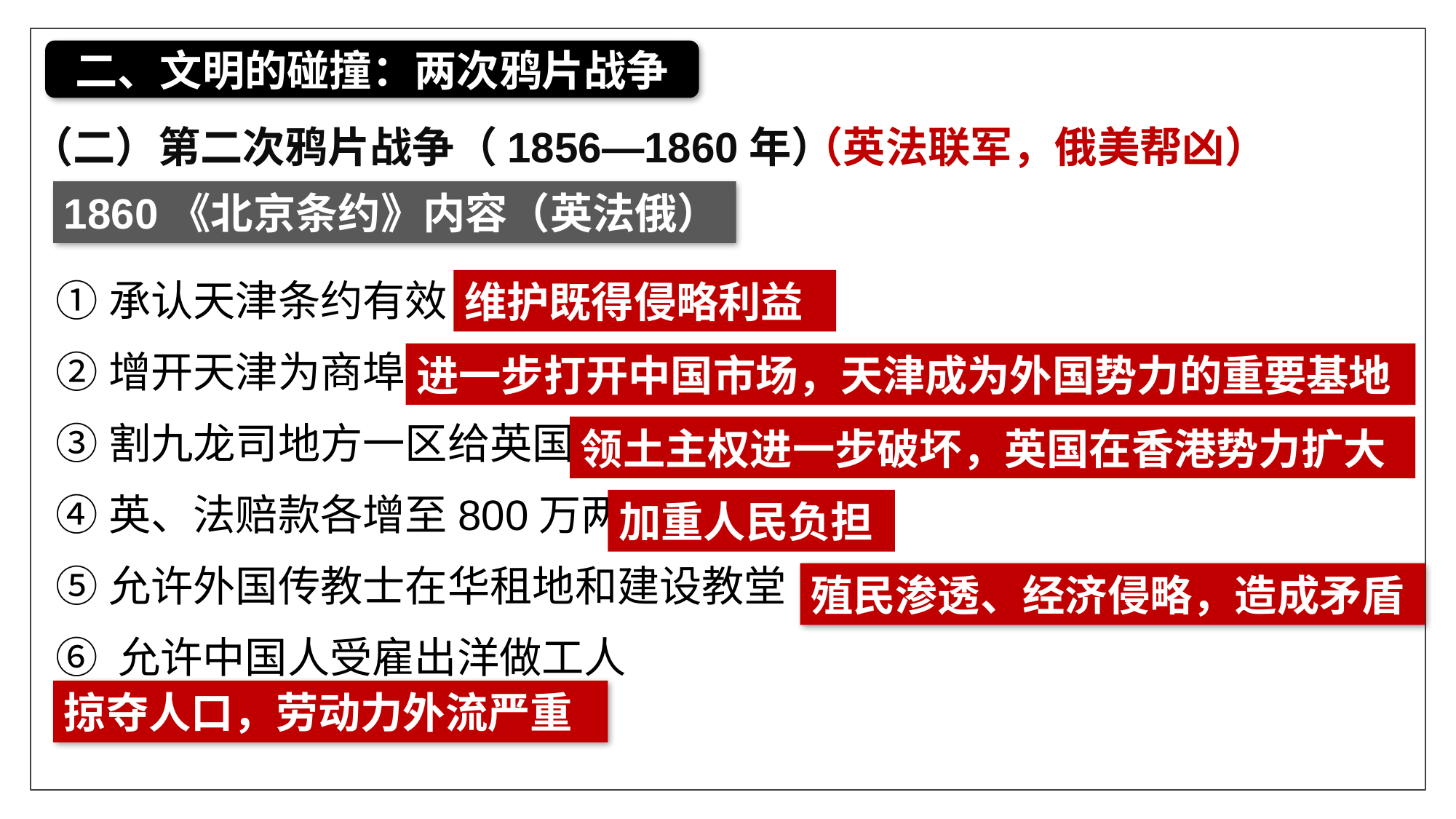

二、文明的碰撞：两次鸦片战争
（二）第二次鸦片战争（1856—1860年）
（英法联军，俄美帮凶）
1860《北京条约》内容（英法俄）
①承认天津条约有效
②增开天津为商埠
③割九龙司地方一区给英国
④英、法赔款各增至800万两
⑤允许外国传教士在华租地和建设教堂
⑥ 允许中国人受雇出洋做工人
维护既得侵略利益
进一步打开中国市场，天津成为外国势力的重要基地
领土主权进一步破坏，英国在香港势力扩大
加重人民负担
殖民渗透、经济侵略，造成矛盾
掠夺人口，劳动力外流严重